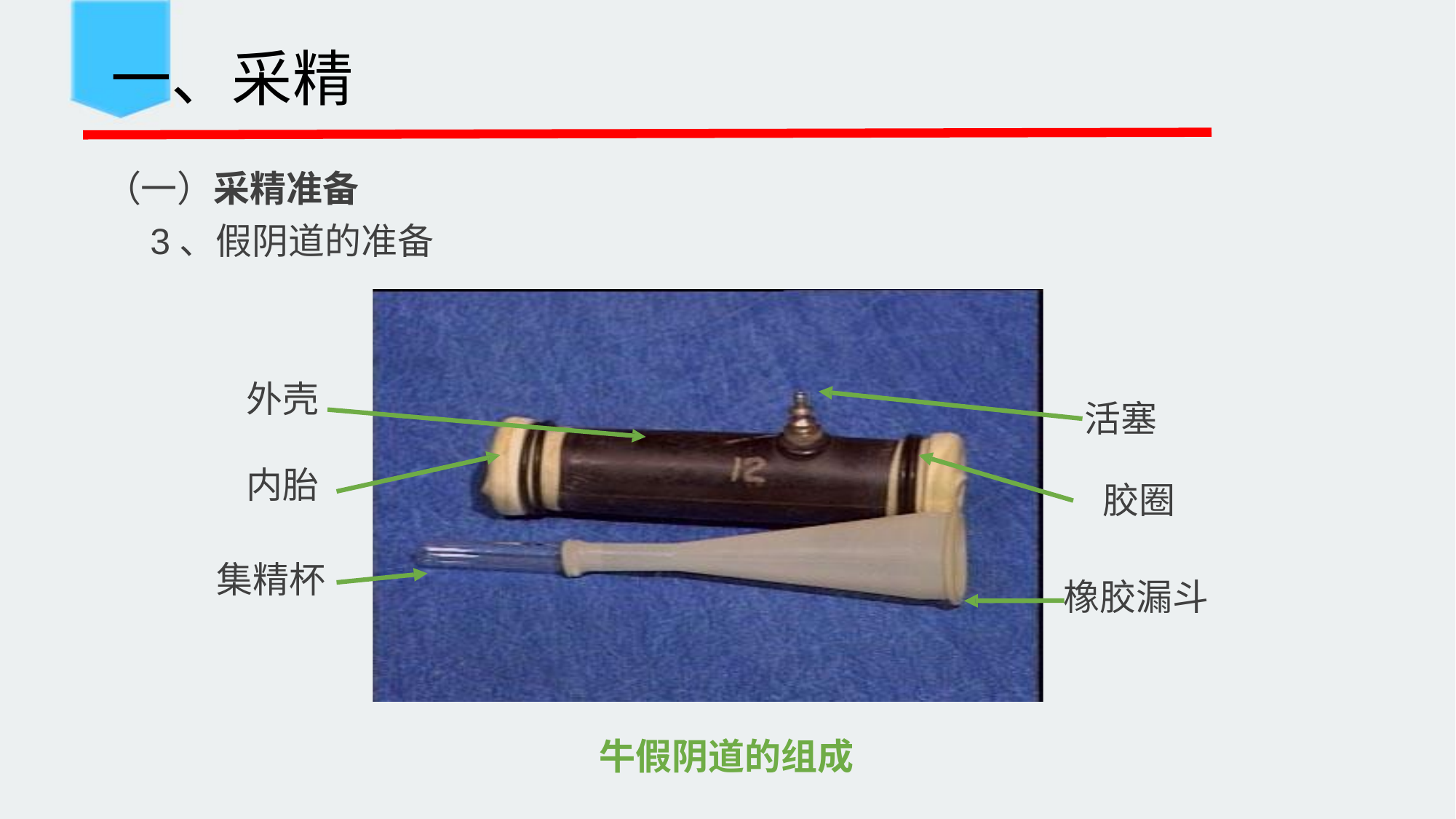

一、采精
  （一）采精准备

3、假阴道的准备

外壳
内胎

活塞
胶圈

集精杯

橡胶漏斗

牛假阴道的组成